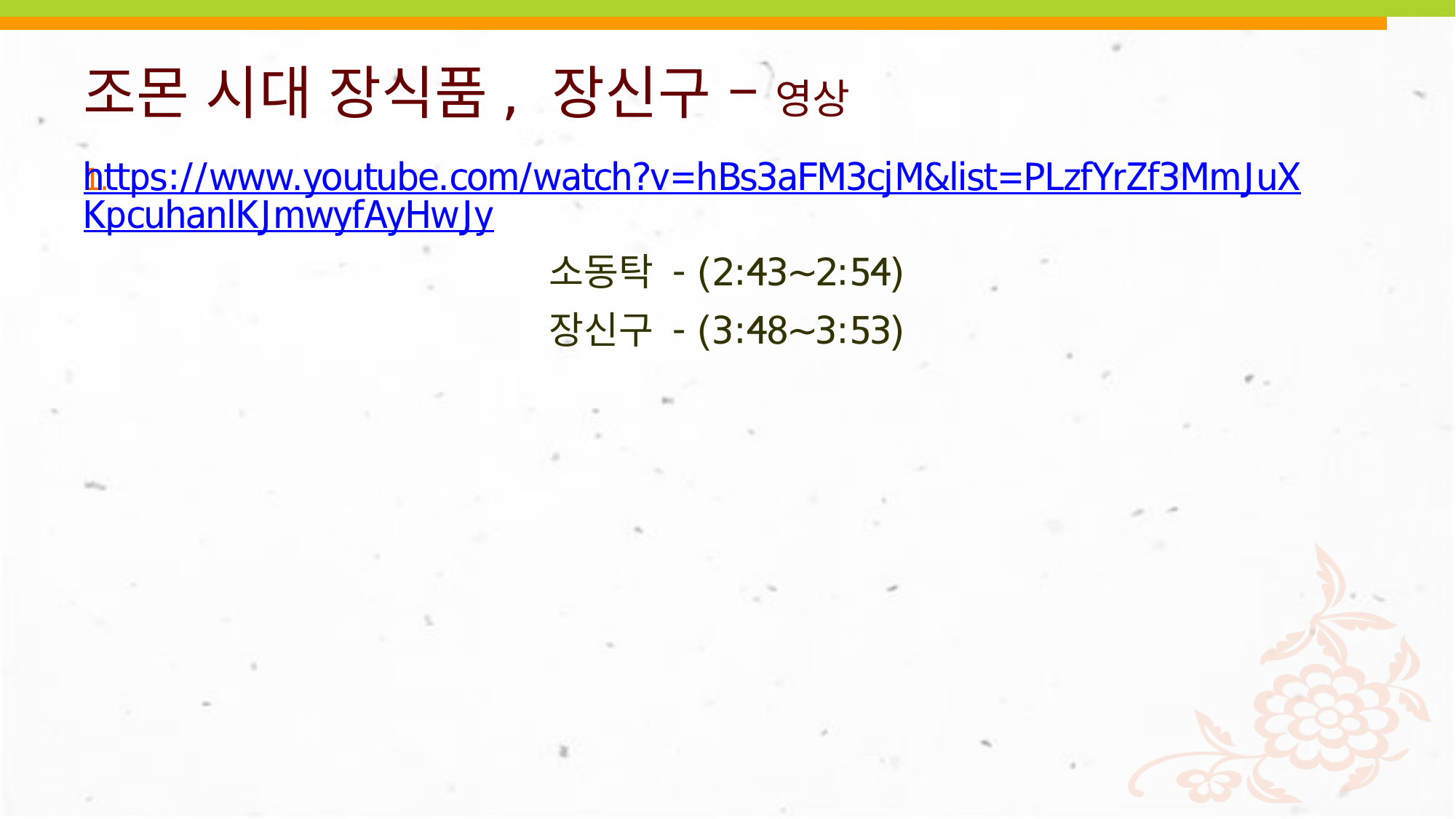

# 조몬 시대 장식품, 장신구 – 영상
https://www.youtube.com/watch?v=hBs3aFM3cjM&list=PLzfYrZf3MmJuXKpcuhanlKJmwyfAyHwJy
소동탁 - (2:43~2:54)
장신구 - (3:48~3:53)